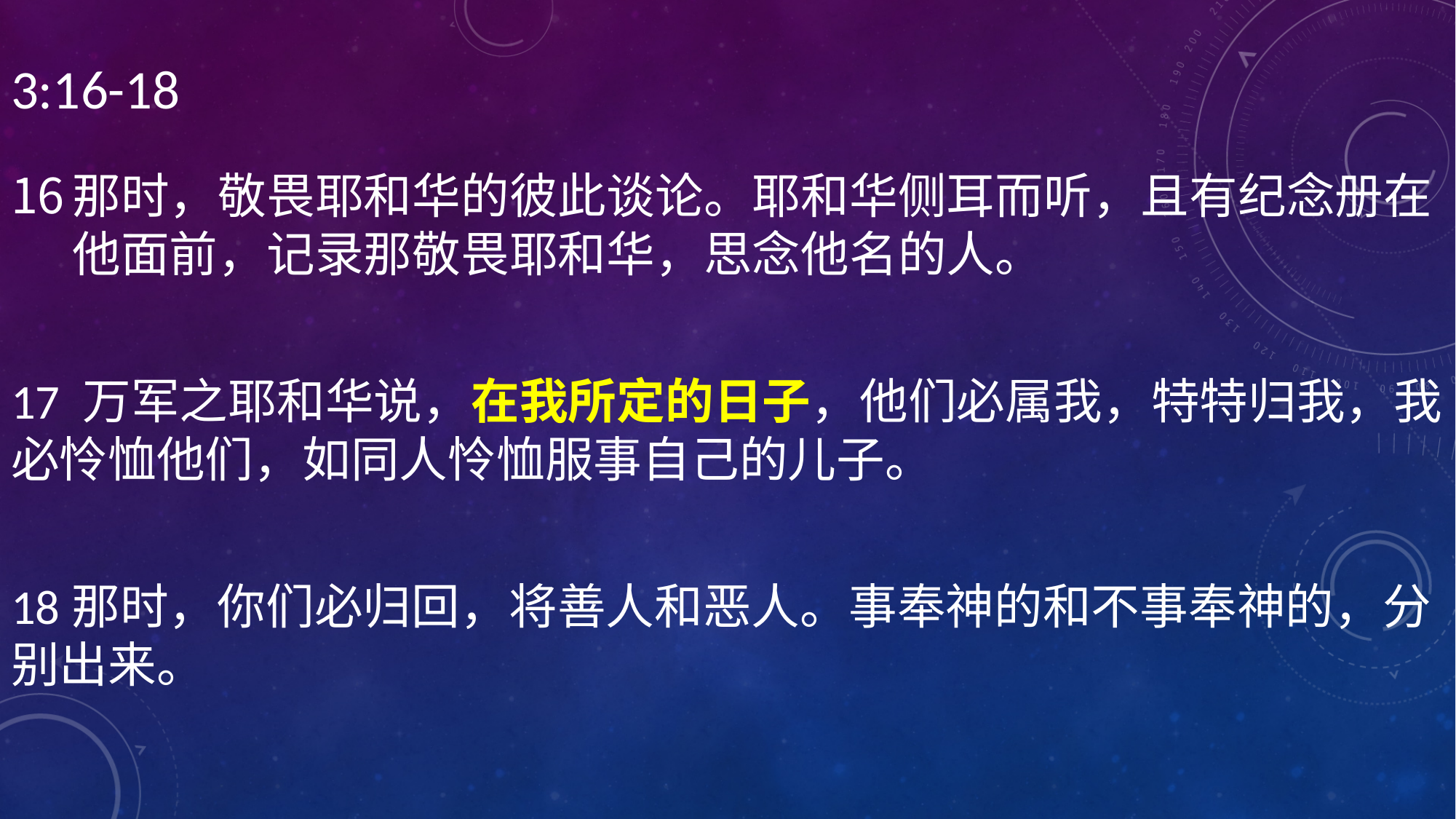

# 3:16-18
那时，敬畏耶和华的彼此谈论。耶和华侧耳而听，且有纪念册在他面前，记录那敬畏耶和华，思念他名的人。

17 万军之耶和华说，在我所定的日子，他们必属我，特特归我，我必怜恤他们，如同人怜恤服事自己的儿子。

18那时，你们必归回，将善人和恶人。事奉神的和不事奉神的，分别出来。